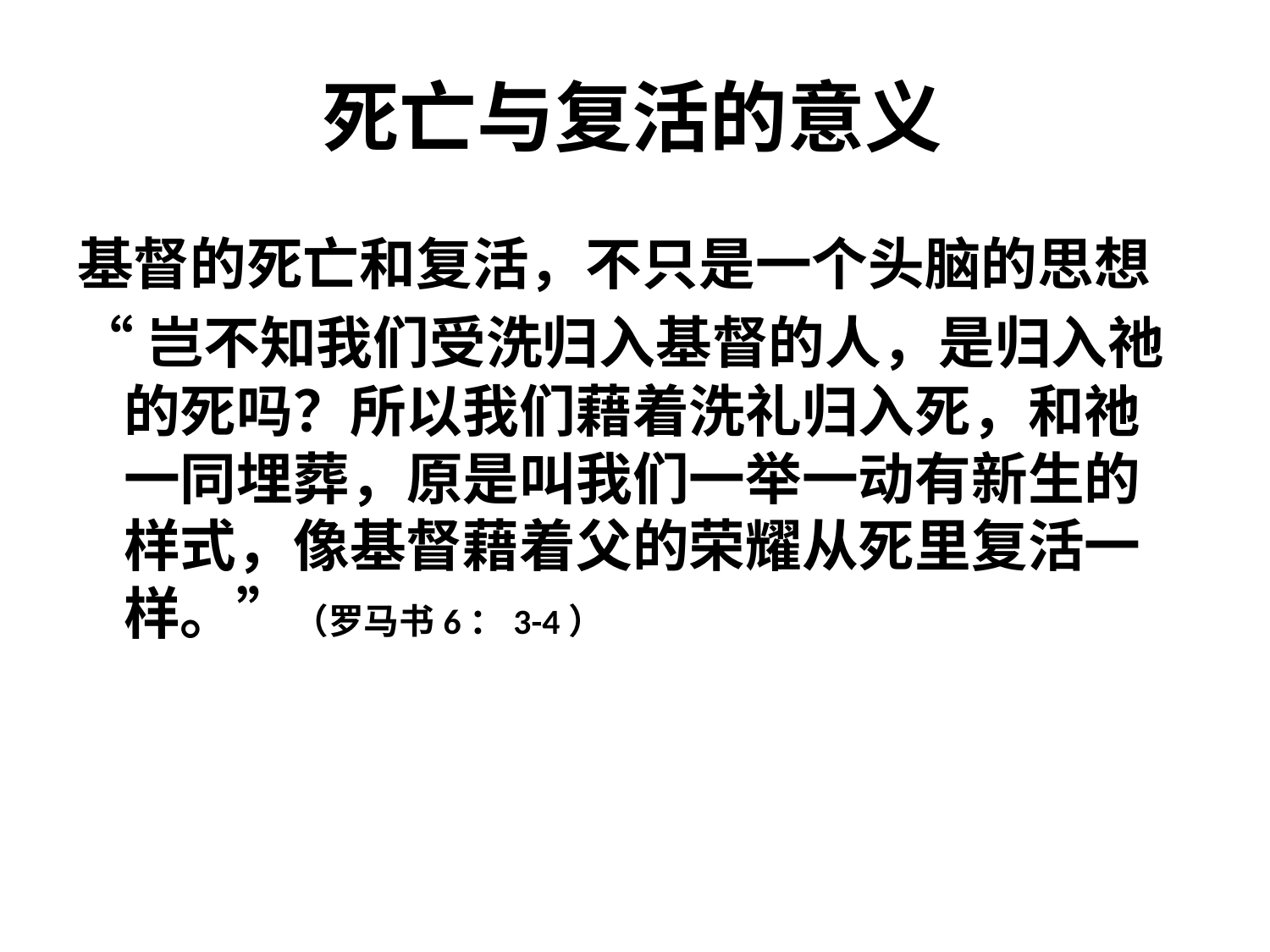

# 死亡与复活的意义
基督的死亡和复活，不只是一个头脑的思想
“岂不知我们受洗归入基督的人，是归入祂的死吗？所以我们藉着洗礼归入死，和祂一同埋葬，原是叫我们一举一动有新生的样式，像基督藉着父的荣耀从死里复活一样。”（罗马书6：3-4）